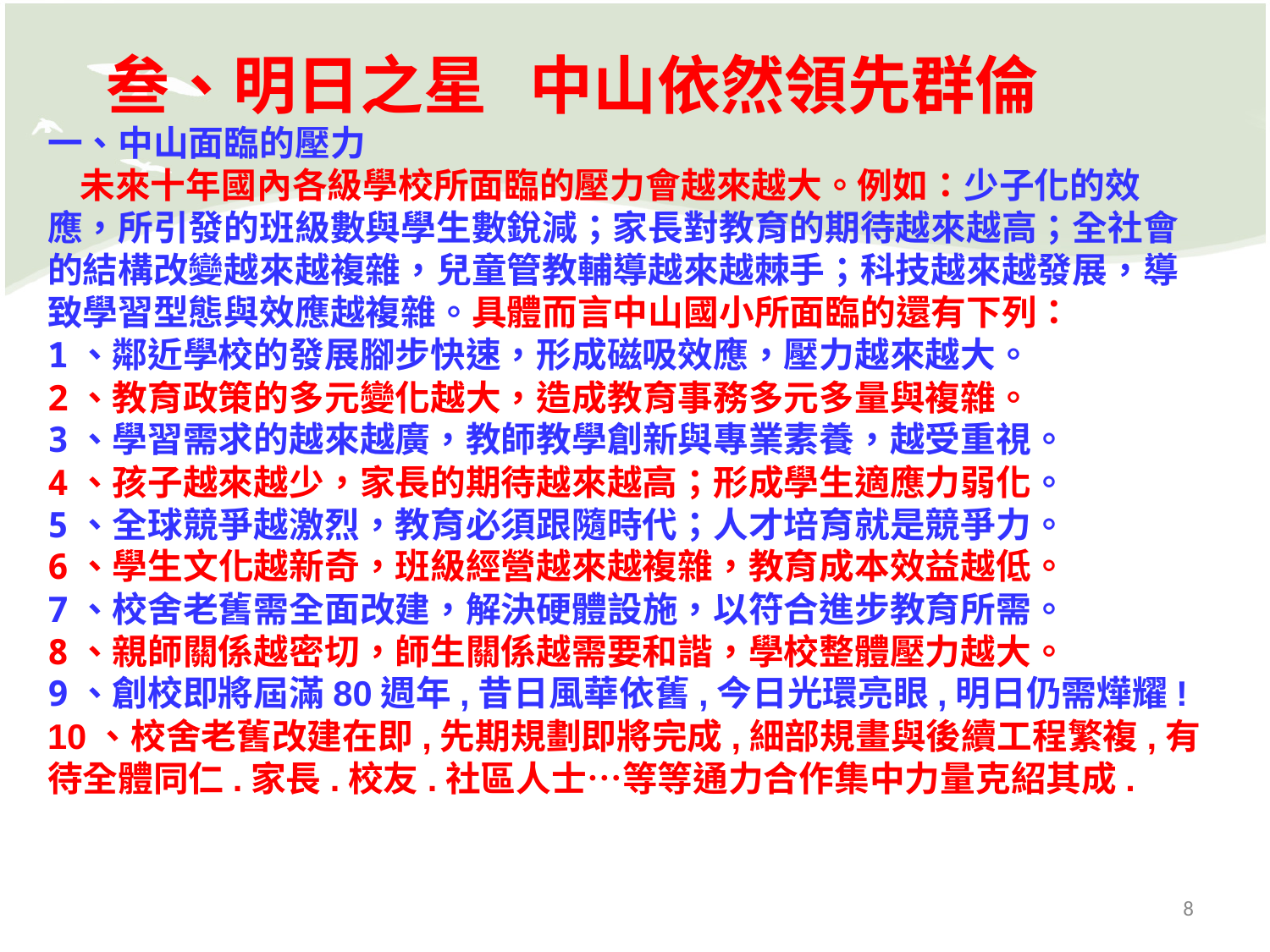

叁、明日之星   中山依然領先群倫
一、中山面臨的壓力
   未來十年國內各級學校所面臨的壓力會越來越大。例如：少子化的效應，所引發的班級數與學生數銳減；家長對教育的期待越來越高；全社會的結構改變越來越複雜，兒童管教輔導越來越棘手；科技越來越發展，導致學習型態與效應越複雜。具體而言中山國小所面臨的還有下列：
1、鄰近學校的發展腳步快速，形成磁吸效應，壓力越來越大。
2、教育政策的多元變化越大，造成教育事務多元多量與複雜。
3、學習需求的越來越廣，教師教學創新與專業素養，越受重視。
4、孩子越來越少，家長的期待越來越高；形成學生適應力弱化。
5、全球競爭越激烈，教育必須跟隨時代；人才培育就是競爭力。
6、學生文化越新奇，班級經營越來越複雜，教育成本效益越低。
7、校舍老舊需全面改建，解決硬體設施，以符合進步教育所需。
8、親師關係越密切，師生關係越需要和諧，學校整體壓力越大。
9、創校即將屆滿80週年,昔日風華依舊,今日光環亮眼,明日仍需燁耀!
10、校舍老舊改建在即,先期規劃即將完成,細部規畫與後續工程繁複,有待全體同仁.家長.校友.社區人士…等等通力合作集中力量克紹其成.

8